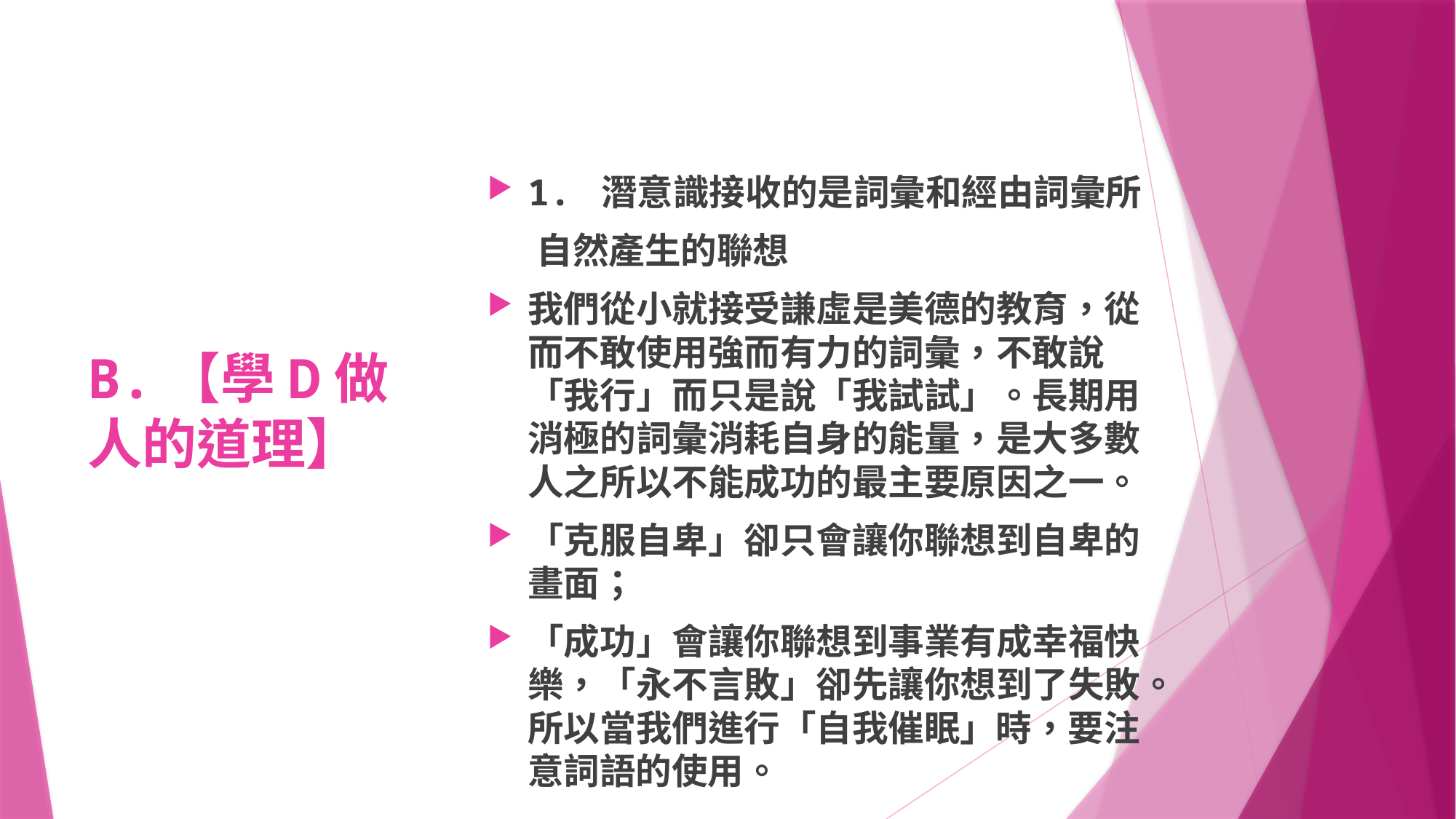

# B.【學D做人的道理】
1. 潛意識接收的是詞彙和經由詞彙所
     自然產生的聯想
我們從小就接受謙虛是美德的教育，從而不敢使用強而有力的詞彙，不敢說「我行」而只是說「我試試」。長期用消極的詞彙消耗自身的能量，是大多數人之所以不能成功的最主要原因之一。
「克服自卑」卻只會讓你聯想到自卑的畫面；
「成功」會讓你聯想到事業有成幸福快樂，「永不言敗」卻先讓你想到了失敗。所以當我們進行「自我催眠」時，要注意詞語的使用。